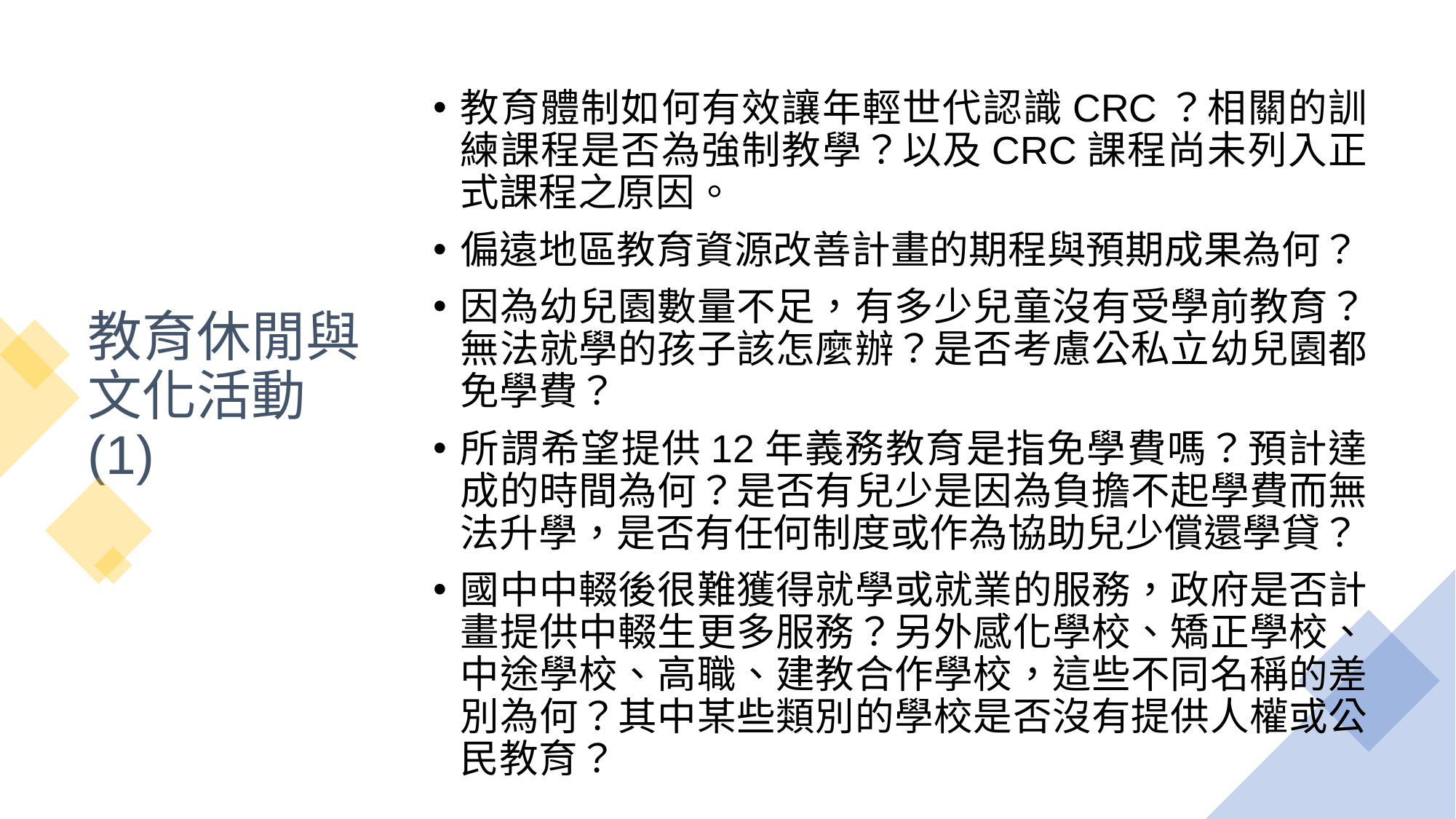

# 教育休閒與文化活動(1)
教育體制如何有效讓年輕世代認識CRC？相關的訓練課程是否為強制教學？以及CRC課程尚未列入正式課程之原因。
偏遠地區教育資源改善計畫的期程與預期成果為何？
因為幼兒園數量不足，有多少兒童沒有受學前教育？無法就學的孩子該怎麼辦？是否考慮公私立幼兒園都免學費？
所謂希望提供12年義務教育是指免學費嗎？預計達成的時間為何？是否有兒少是因為負擔不起學費而無法升學，是否有任何制度或作為協助兒少償還學貸？
國中中輟後很難獲得就學或就業的服務，政府是否計畫提供中輟生更多服務？另外感化學校、矯正學校、中途學校、高職、建教合作學校，這些不同名稱的差別為何？其中某些類別的學校是否沒有提供人權或公民教育？